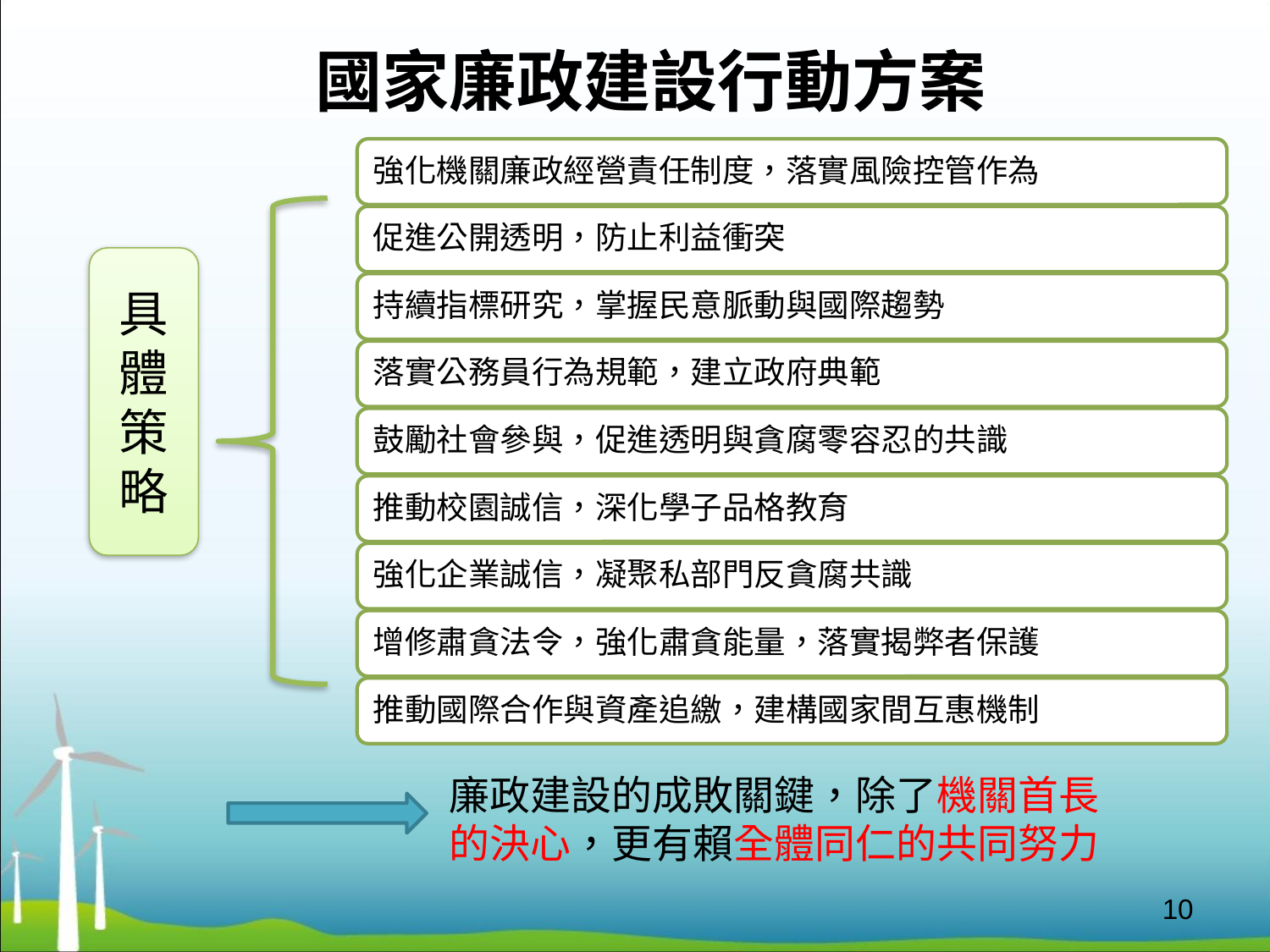

# 國家廉政建設行動方案
強化機關廉政經營責任制度，落實風險控管作為
促進公開透明，防止利益衝突
持續指標研究，掌握民意脈動與國際趨勢
落實公務員行為規範，建立政府典範
鼓勵社會參與，促進透明與貪腐零容忍的共識
推動校園誠信，深化學子品格教育
強化企業誠信，凝聚私部門反貪腐共識
增修肅貪法令，強化肅貪能量，落實揭弊者保護
推動國際合作與資產追繳，建構國家間互惠機制

具體策略
廉政建設的成敗關鍵，除了機關首長的決心，更有賴全體同仁的共同努力

10